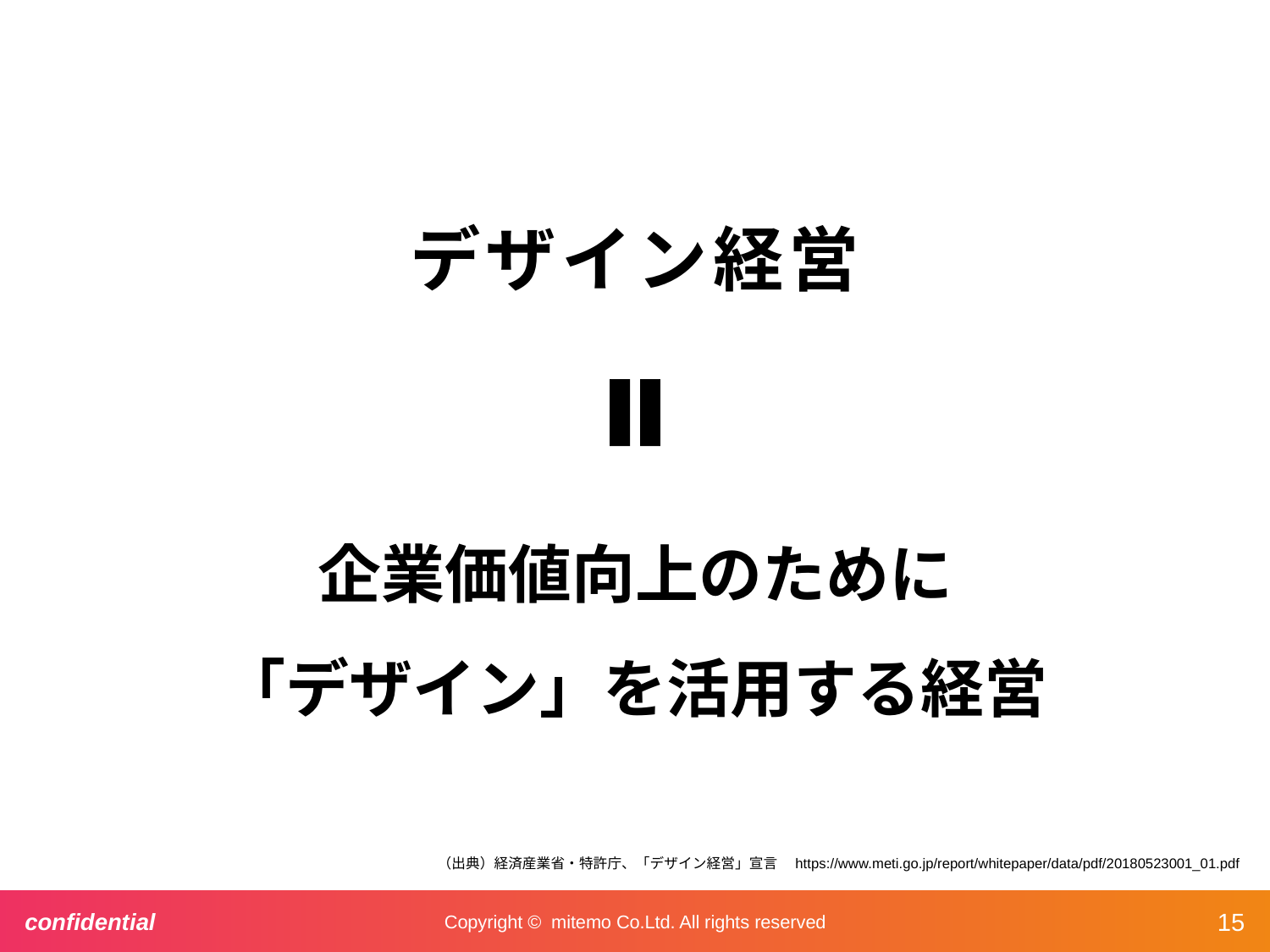

#
デザイン経営

企業価値向上のために
「デザイン」を活用する経営
（出典）経済産業省・特許庁、「デザイン経営」宣言　https://www.meti.go.jp/report/whitepaper/data/pdf/20180523001_01.pdf